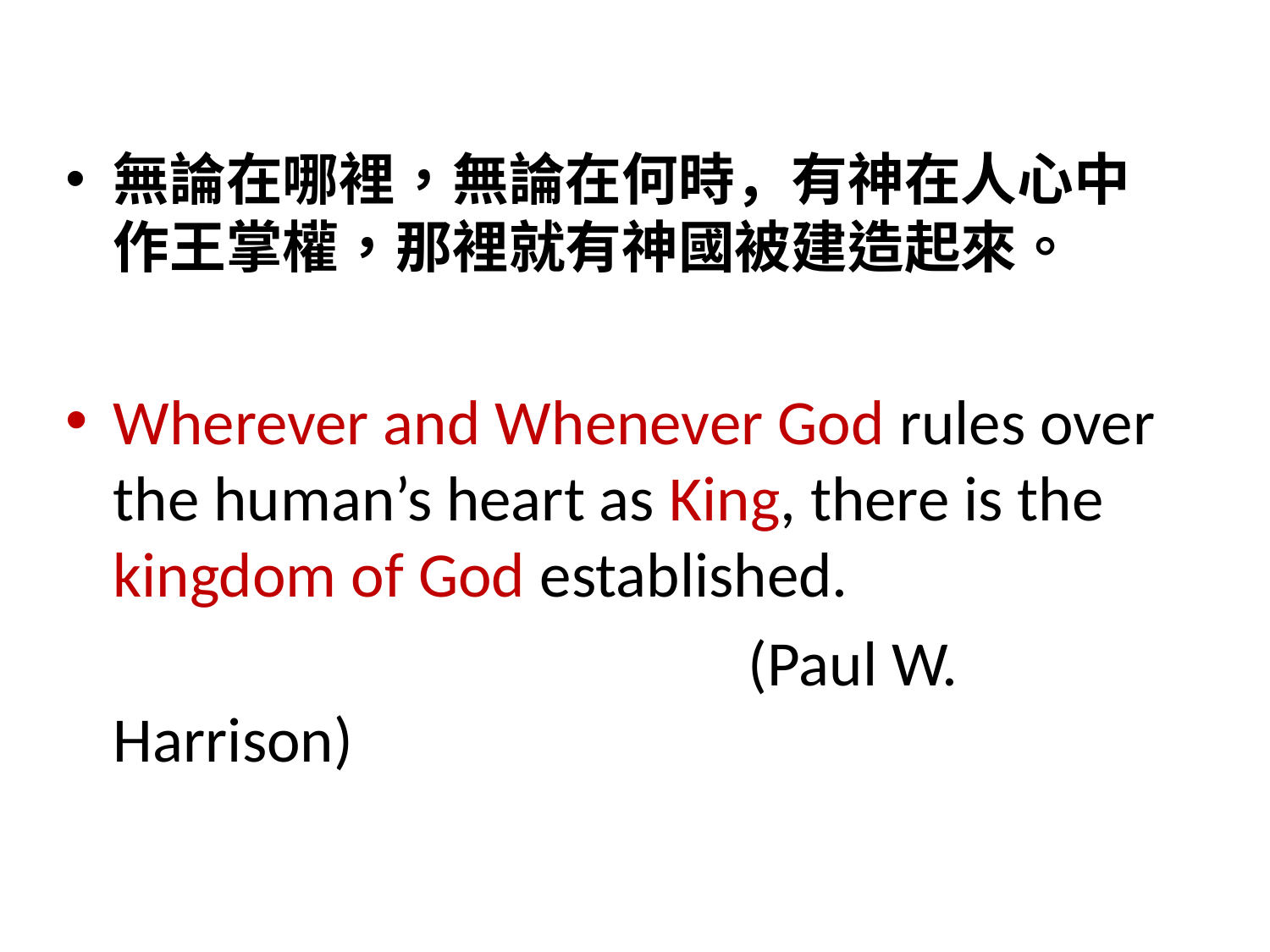

無論在哪裡，無論在何時，有神在人心中作王掌權，那裡就有神國被建造起來。

Wherever and Whenever God rules over the human’s heart as King, there is the kingdom of God established.
						(Paul W. Harrison)